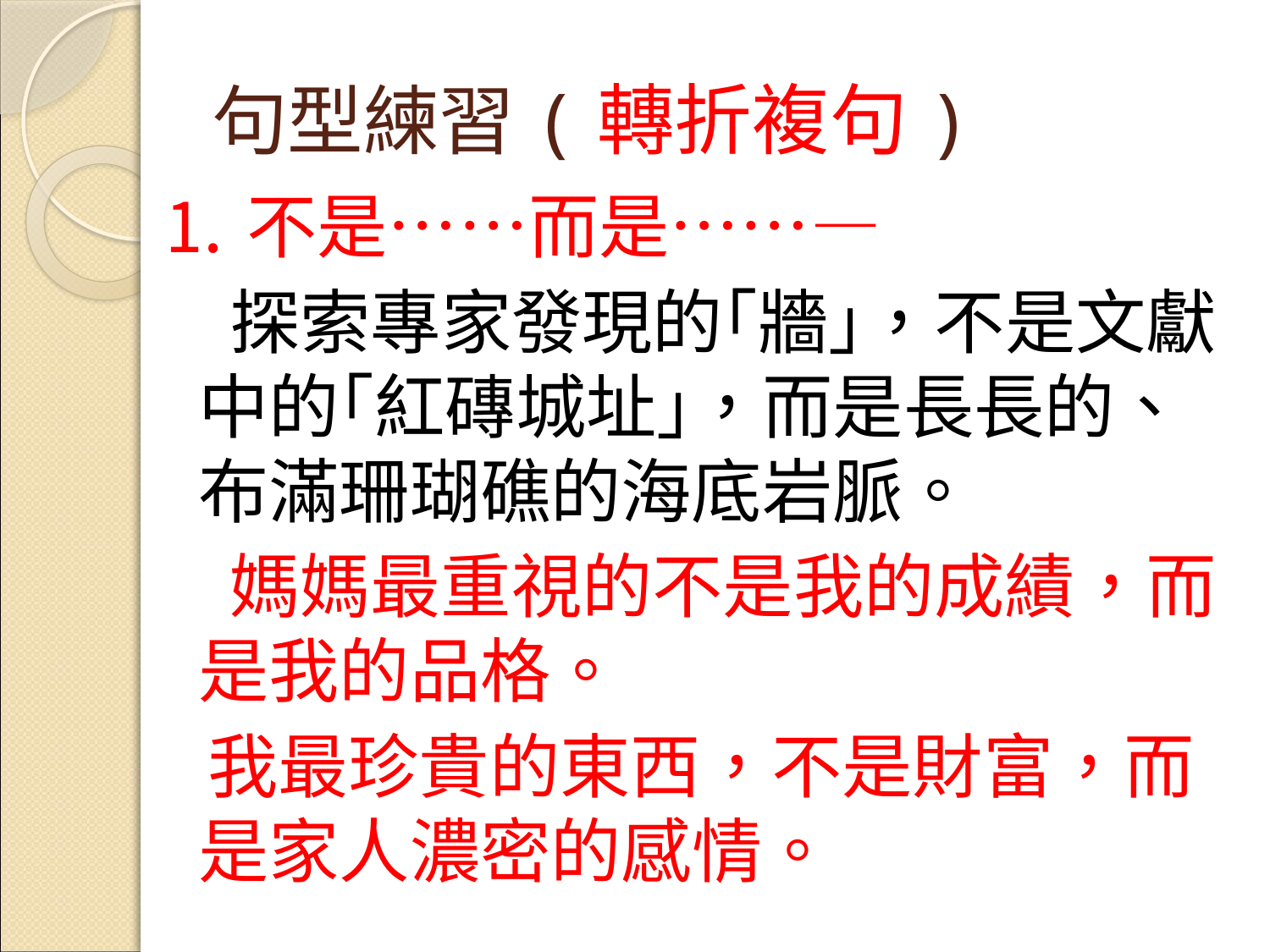

句型練習(轉折複句)
⒈不是……而是……—
　探索專家發現的｢牆｣，不是文獻中的｢紅磚城址｣，而是長長的、布滿珊瑚礁的海底岩脈。
　媽媽最重視的不是我的成績，而是我的品格。
  我最珍貴的東西，不是財富，而是家人濃密的感情。